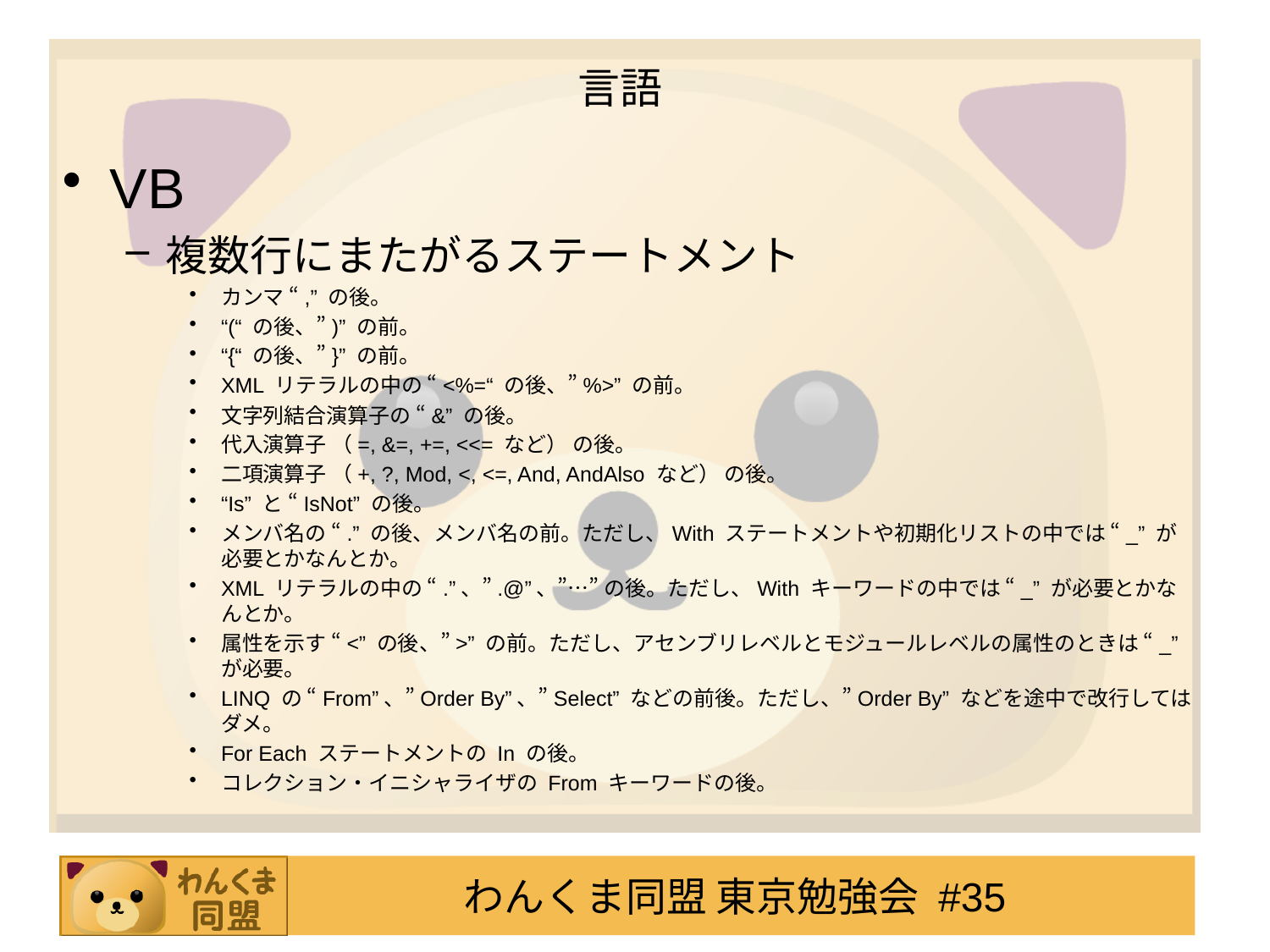

# 言語
VB
複数行にまたがるステートメント
カンマ “,” の後。
“(“ の後、”)” の前。
“{“ の後、”}” の前。
XML リテラルの中の “<%=“ の後、”%>” の前。
文字列結合演算子の “&” の後。
代入演算子 （=, &=, +=, <<= など） の後。
二項演算子 （+, ?, Mod, <, <=, And, AndAlso など） の後。
“Is” と “IsNot” の後。
メンバ名の “.” の後、メンバ名の前。ただし、With ステートメントや初期化リストの中では “_” が必要とかなんとか。
XML リテラルの中の “.”、”.@”、”…” の後。ただし、With キーワードの中では “_” が必要とかなんとか。
属性を示す “<” の後、”>” の前。ただし、アセンブリレベルとモジュールレベルの属性のときは “_” が必要。
LINQ の “From”、”Order By”、”Select” などの前後。ただし、”Order By” などを途中で改行してはダメ。
For Each ステートメントの In の後。
コレクション・イニシャライザの From キーワードの後。